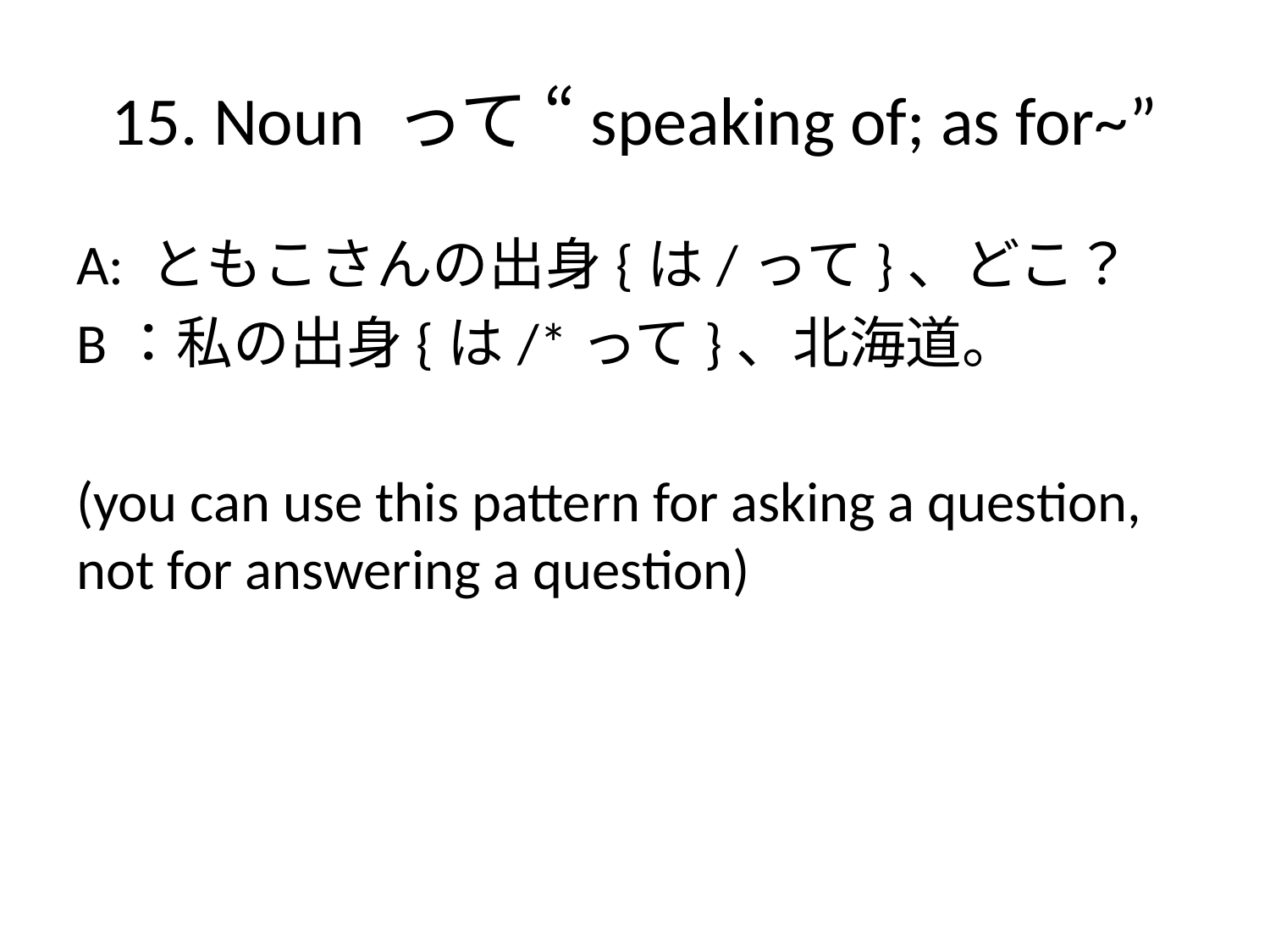

# 15. Noun って “speaking of; as for~”
A: ともこさんの出身{は/って}、どこ？
B：私の出身{は/*って}、北海道。

(you can use this pattern for asking a question, not for answering a question)